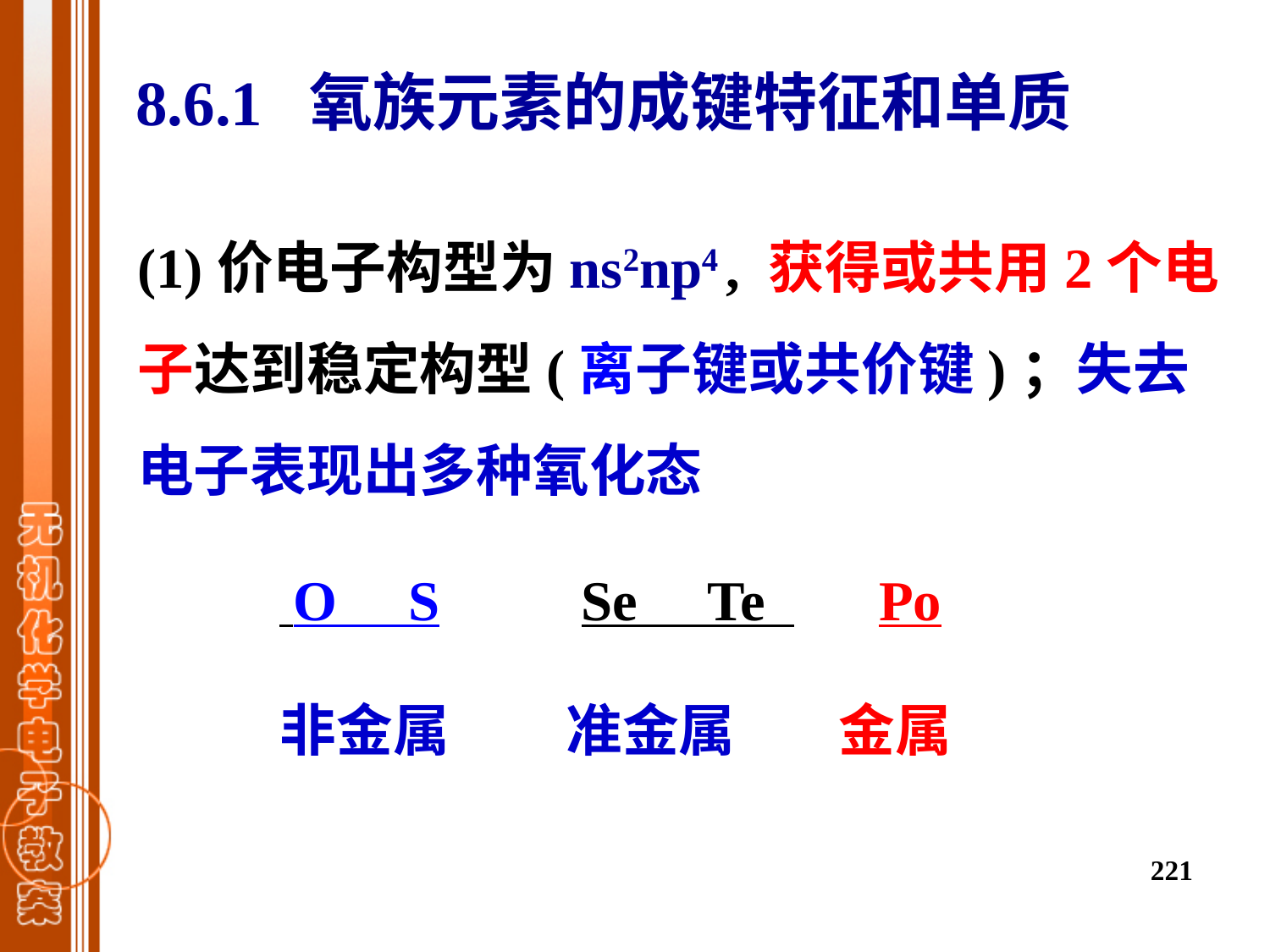

8.6.1  氧族元素的成键特征和单质
(1)价电子构型为ns2np4 , 获得或共用2个电子达到稳定构型(离子键或共价键)；失去电子表现出多种氧化态
           O     S          Se     Te        Po
          非金属         准金属        金属
221